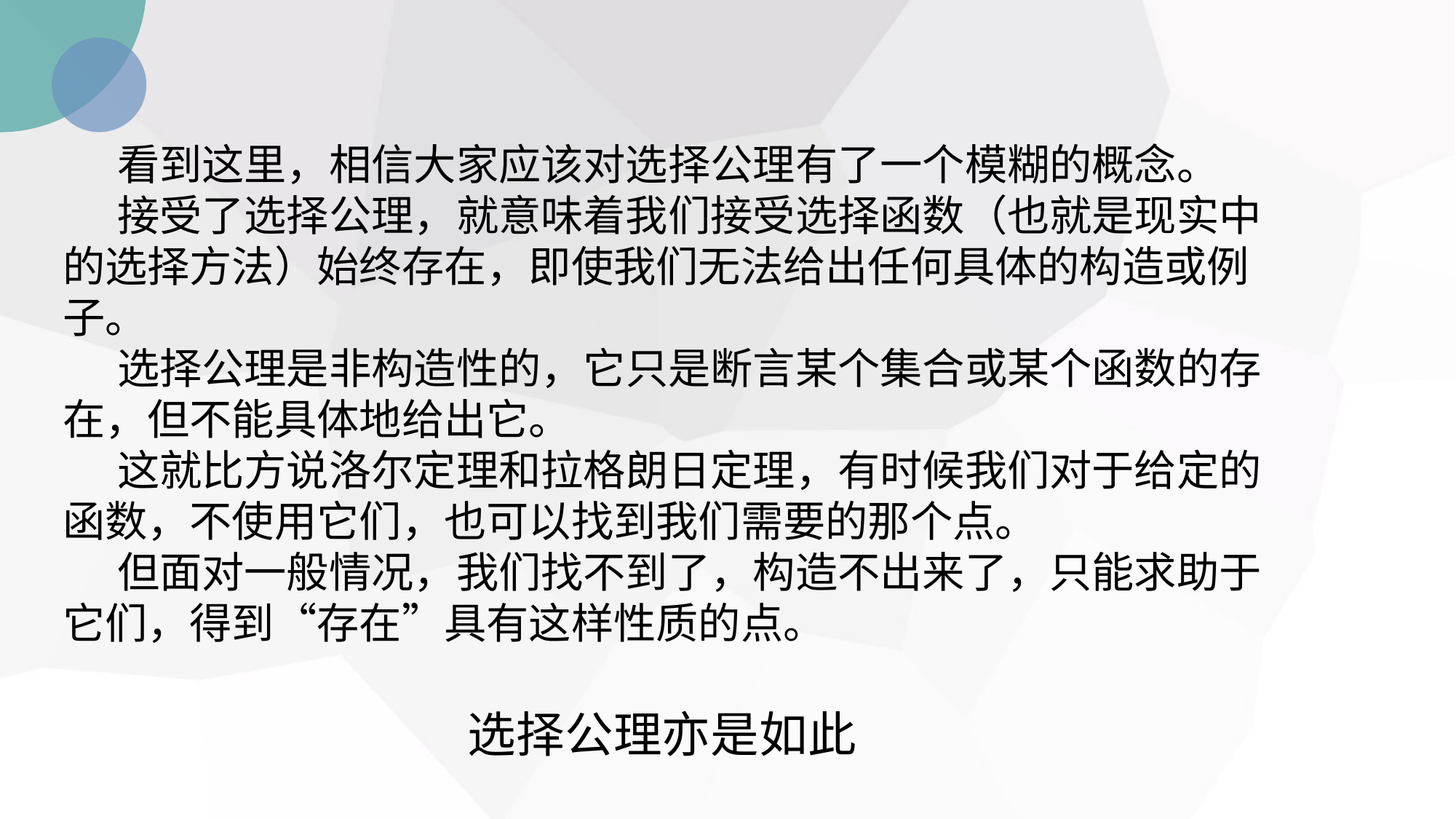

看到这里，相信大家应该对选择公理有了一个模糊的概念。
接受了选择公理，就意味着我们接受选择函数（也就是现实中的选择方法）始终存在，即使我们无法给出任何具体的构造或例子。
选择公理是非构造性的，它只是断言某个集合或某个函数的存在，但不能具体地给出它。
这就比方说洛尔定理和拉格朗日定理，有时候我们对于给定的函数，不使用它们，也可以找到我们需要的那个点。
但面对一般情况，我们找不到了，构造不出来了，只能求助于它们，得到“存在”具有这样性质的点。

选择公理亦是如此